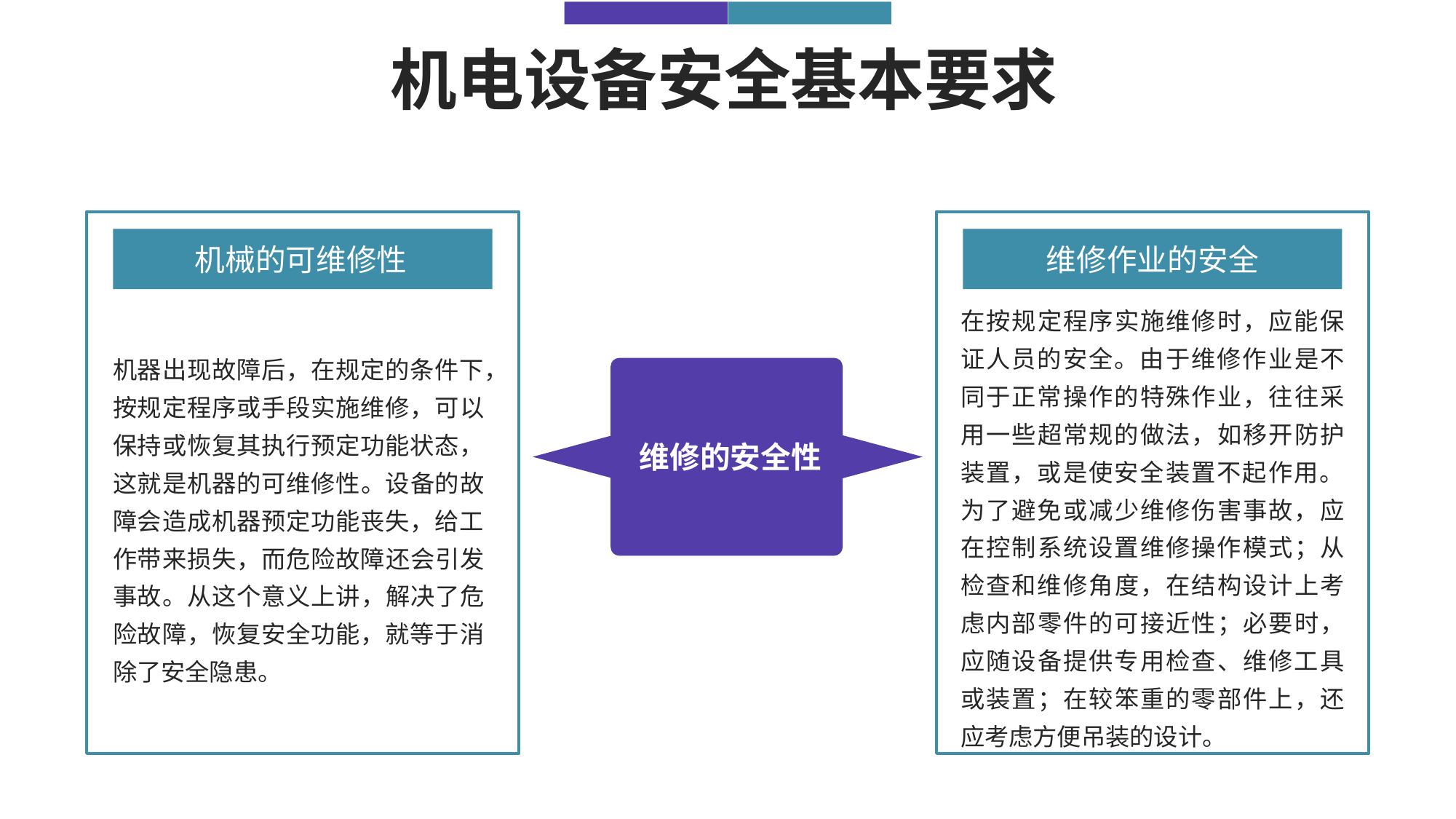

机电设备安全基本要求

机械的可维修性
维修作业的安全
在按规定程序实施维修时，应能保证人员的安全。由于维修作业是不同于正常操作的特殊作业，往往采用一些超常规的做法，如移开防护装置，或是使安全装置不起作用。为了避免或减少维修伤害事故，应在控制系统设置维修操作模式；从检查和维修角度，在结构设计上考虑内部零件的可接近性；必要时，应随设备提供专用检查、维修工具或装置；在较笨重的零部件上，还应考虑方便吊装的设计。
机器出现故障后，在规定的条件下，按规定程序或手段实施维修，可以保持或恢复其执行预定功能状态，这就是机器的可维修性。设备的故障会造成机器预定功能丧失，给工作带来损失，而危险故障还会引发事故。从这个意义上讲，解决了危险故障，恢复安全功能，就等于消除了安全隐患。

维修的安全性